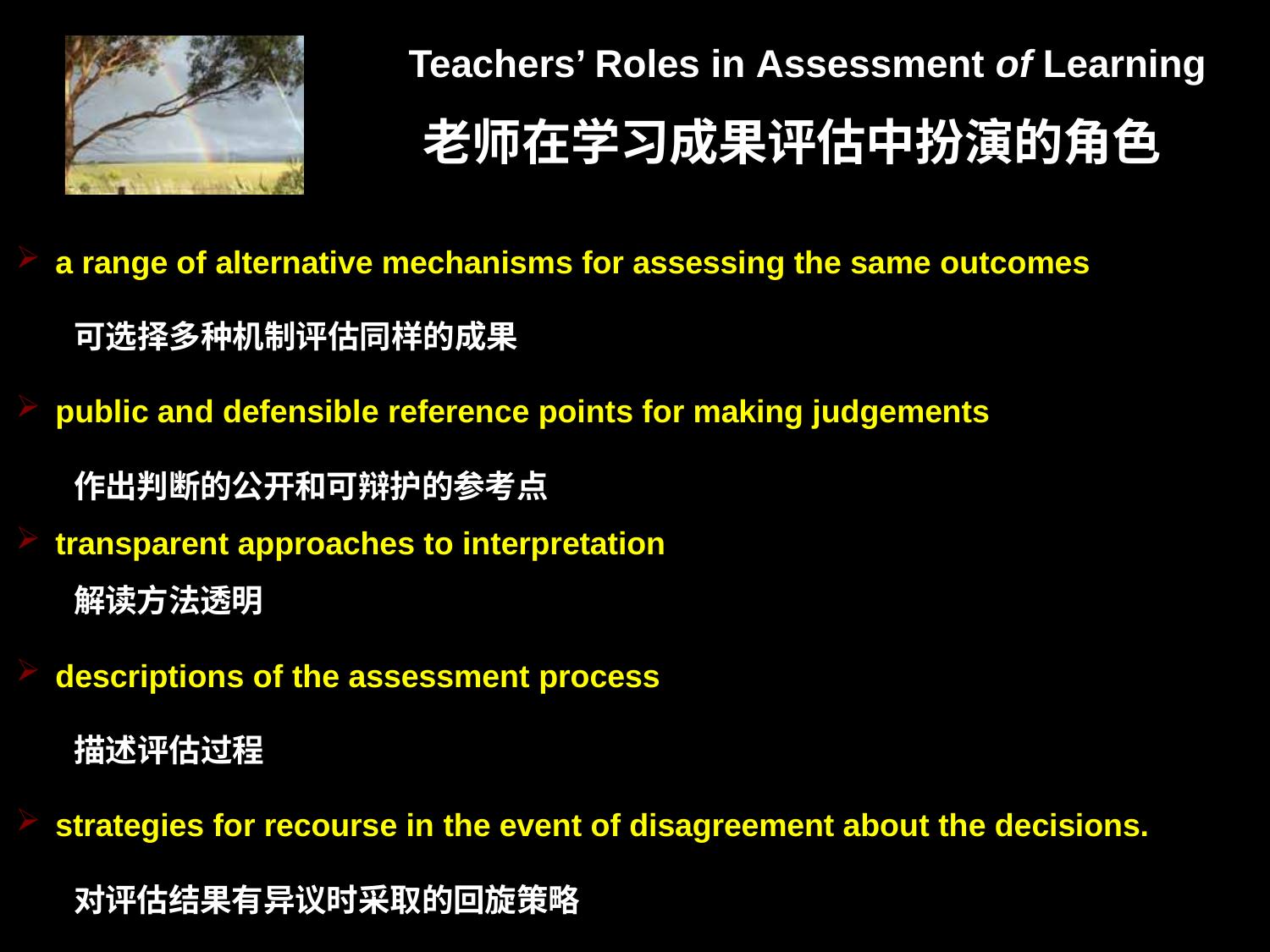

# Teachers’ Roles in Assessment of Learning 老师在学习成果评估中扮演的角色

a range of alternative mechanisms for assessing the same outcomes
       可选择多种机制评估同样的成果
public and defensible reference points for making judgements
       作出判断的公开和可辩护的参考点
transparent approaches to interpretation
       解读方法透明
descriptions of the assessment process
       描述评估过程
strategies for recourse in the event of disagreement about the decisions.
       对评估结果有异议时采取的回旋策略